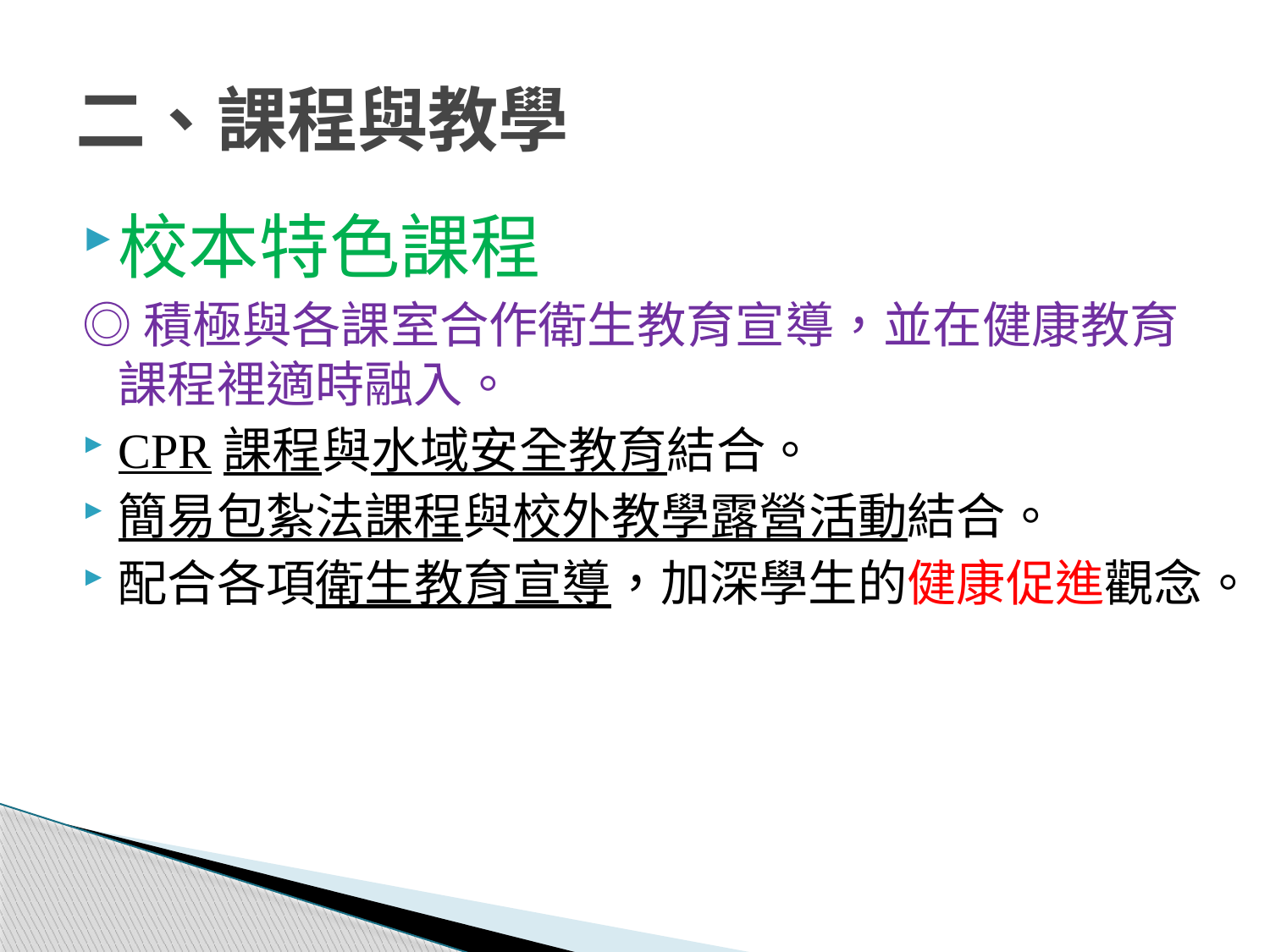

# 二、課程與教學
校本特色課程
◎積極與各課室合作衛生教育宣導，並在健康教育課程裡適時融入。
CPR課程與水域安全教育結合。
簡易包紮法課程與校外教學露營活動結合。
配合各項衛生教育宣導，加深學生的健康促進觀念。